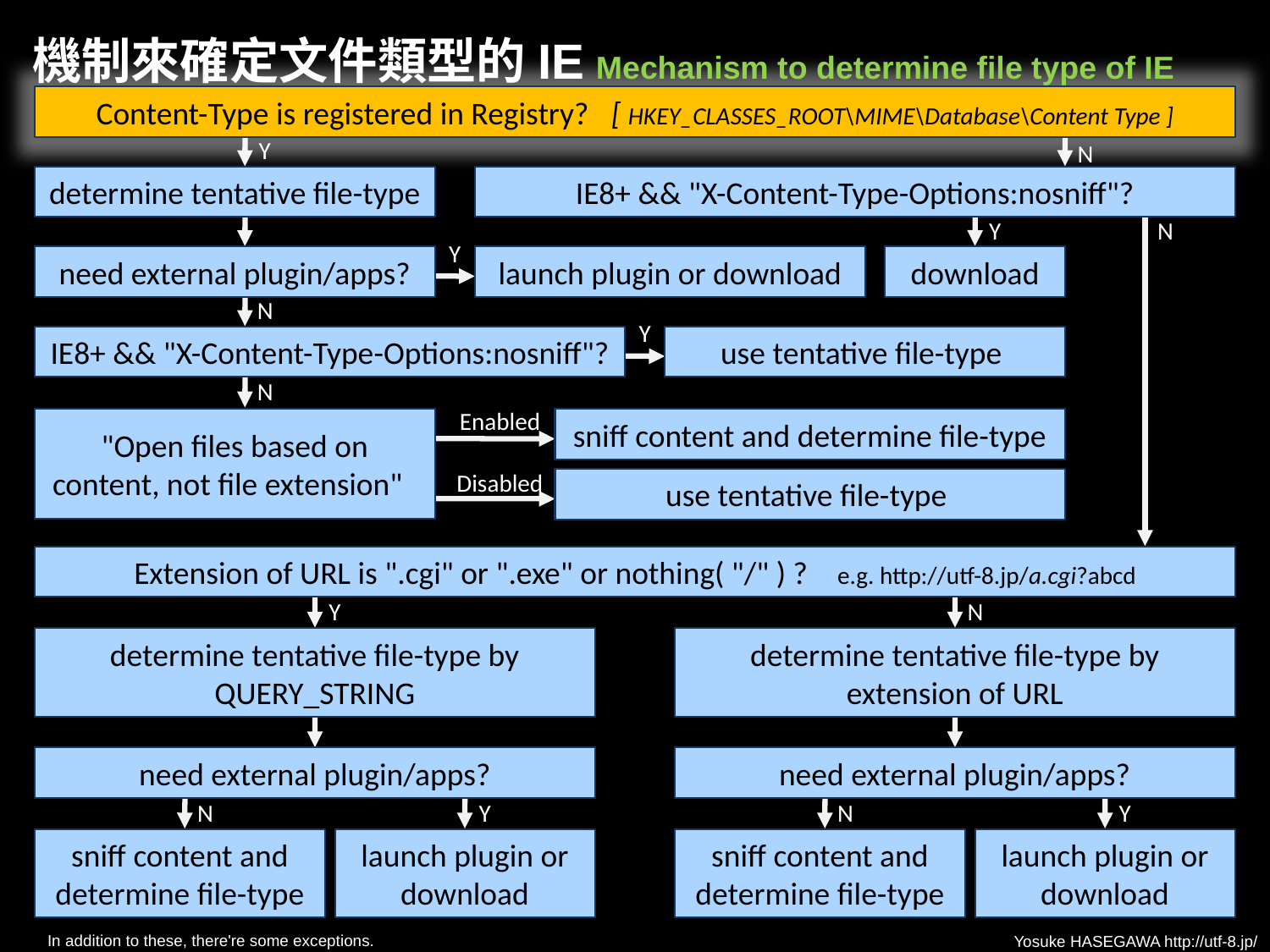

機制來確定文件類型的IE Mechanism to determine file type of IE
Content-Type is registered in Registry?   [ HKEY_CLASSES_ROOT\MIME\Database\Content Type ]
Y
N
determine tentative file-type
IE8+ && "X-Content-Type-Options:nosniff"?
Y
N
Y
need external plugin/apps?
launch plugin or download
download
N
Y
IE8+ && "X-Content-Type-Options:nosniff"?
use tentative file-type
N
Enabled
"Open files based on content, not file extension"
sniff content and determine file-type
Disabled
use tentative file-type
Extension of URL is ".cgi" or ".exe" or nothing( "/" ) ?    e.g. http://utf-8.jp/a.cgi?abcd
Y
N
determine tentative file-type by QUERY_STRING
determine tentative file-type by extension of URL
need external plugin/apps?
need external plugin/apps?
N
Y
N
Y
sniff content and determine file-type
launch plugin or download
sniff content and determine file-type
launch plugin or download
In addition to these, there're some exceptions.
Yosuke HASEGAWA http://utf-8.jp/